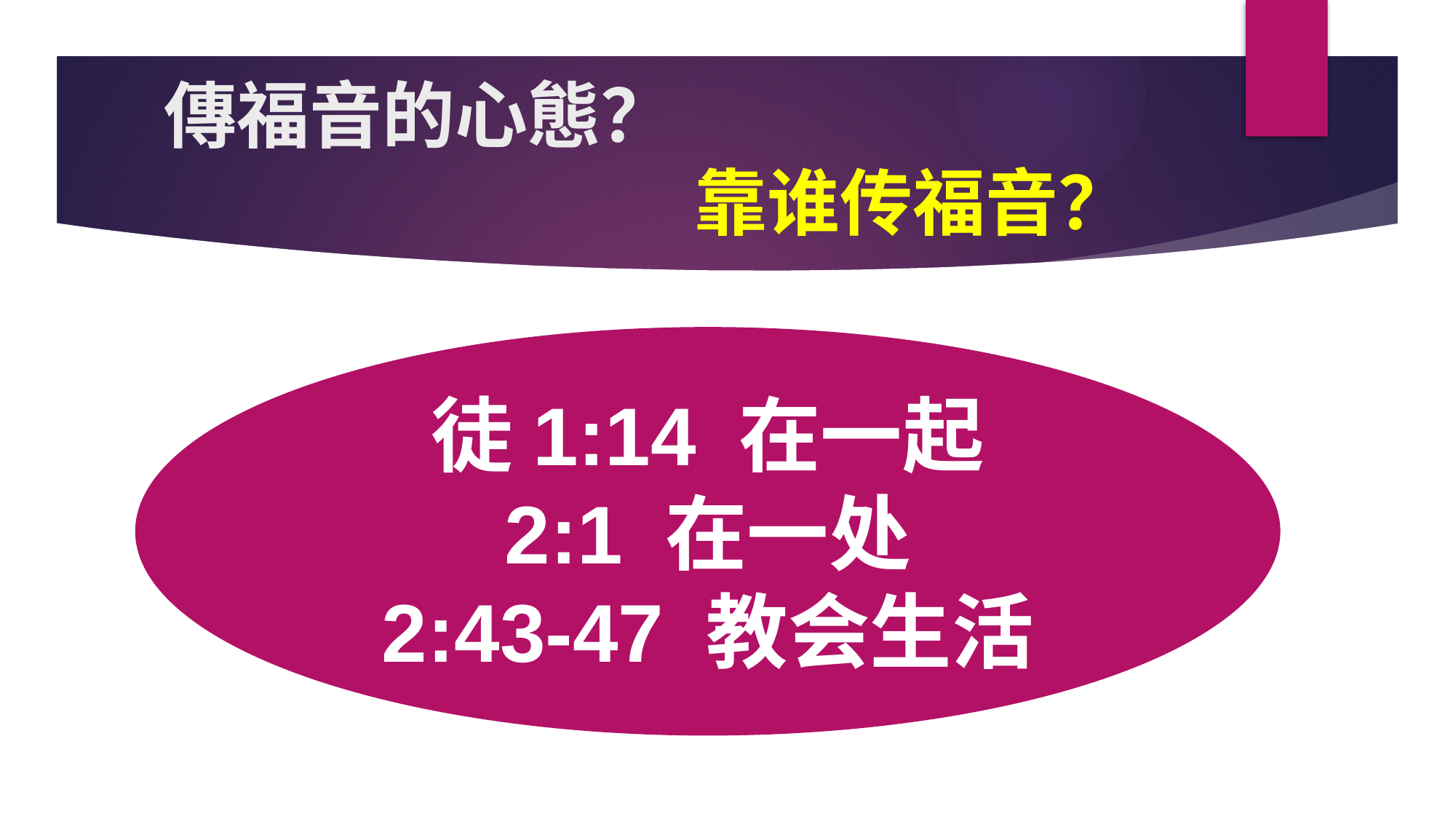

傳福音的心態？
                               靠谁传福音？
徒1:14 在一起
2:1 在一处
2:43-47 教会生活